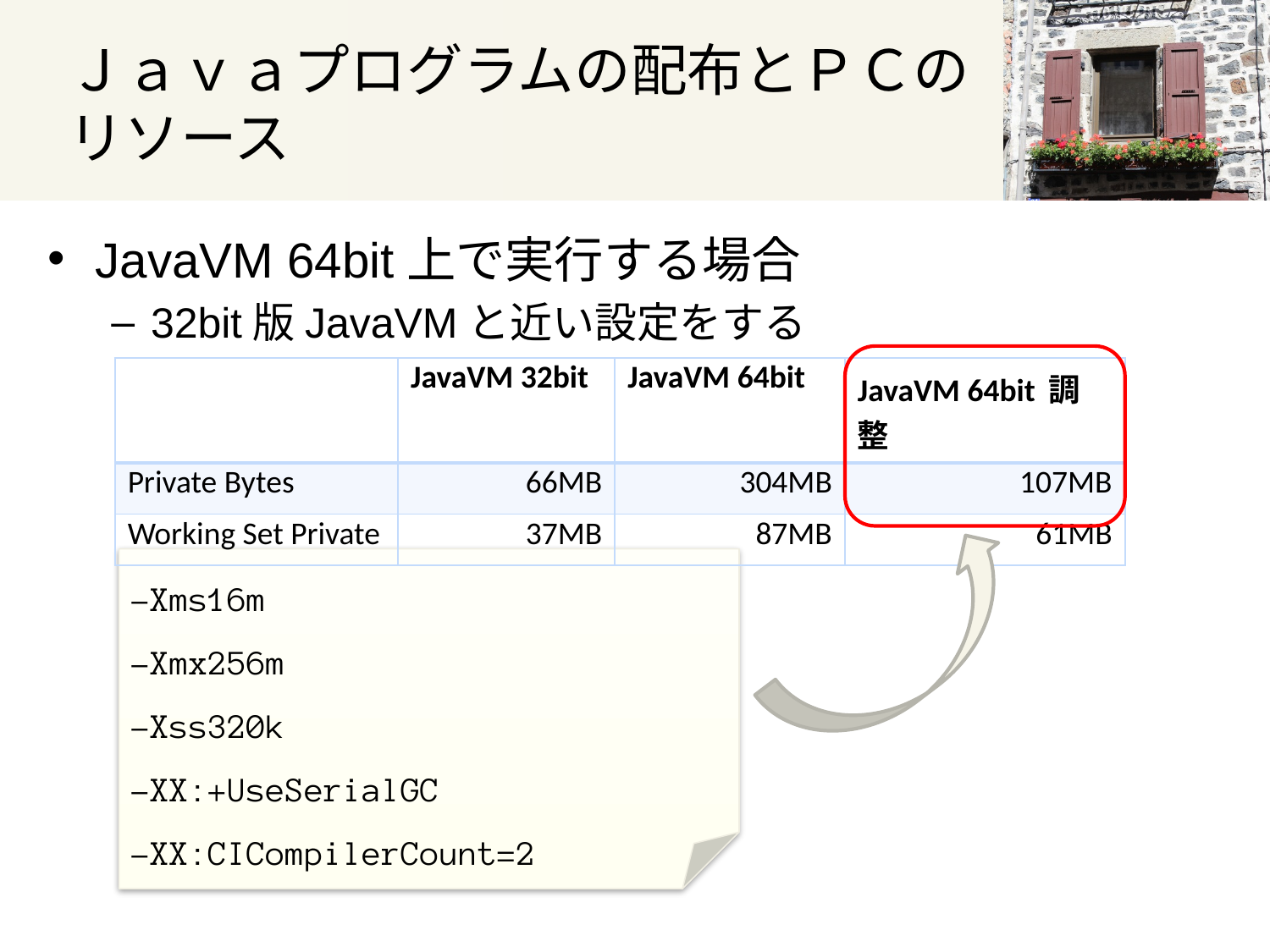

# Ｊａｖａプログラムの配布とＰＣのリソース
JavaVM 64bit上で実行する場合
32bit版JavaVMと近い設定をする

|  | JavaVM 32bit | JavaVM 64bit | JavaVM 64bit 調整 |
| --- | --- | --- | --- |
| Private Bytes | 66MB | 304MB | 107MB |
| Working Set Private | 37MB | 87MB | 61MB |
-Xms16m
-Xmx256m
-Xss320k
-XX:+UseSerialGC
-XX:CICompilerCount=2